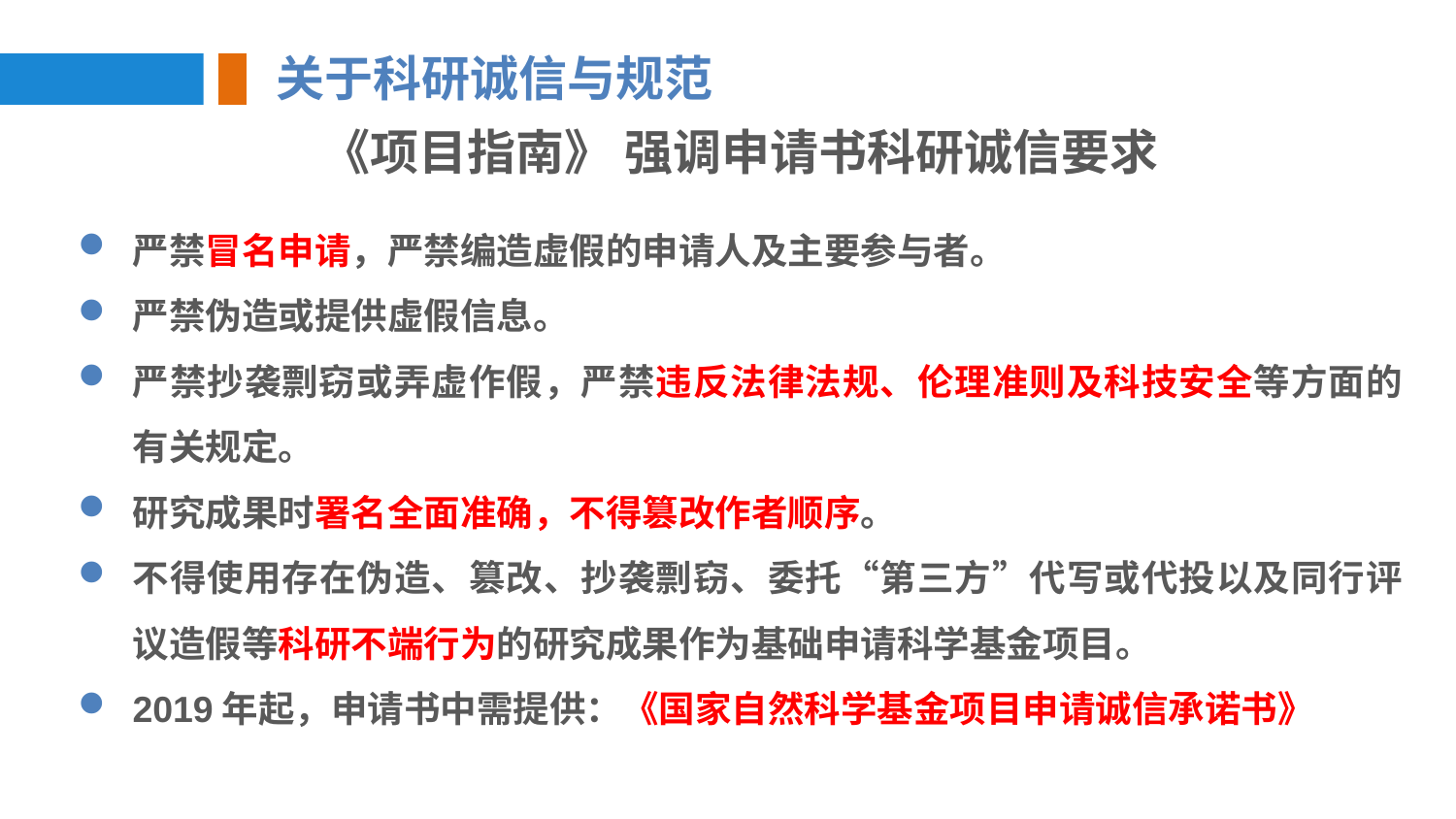

关于科研诚信与规范

《项目指南》 强调申请书科研诚信要求
严禁冒名申请，严禁编造虚假的申请人及主要参与者。
严禁伪造或提供虚假信息。
严禁抄袭剽窃或弄虚作假，严禁违反法律法规、伦理准则及科技安全等方面的有关规定。
研究成果时署名全面准确，不得篡改作者顺序。
不得使用存在伪造、篡改、抄袭剽窃、委托“第三方”代写或代投以及同行评议造假等科研不端行为的研究成果作为基础申请科学基金项目。
2019年起，申请书中需提供：《国家自然科学基金项目申请诚信承诺书》